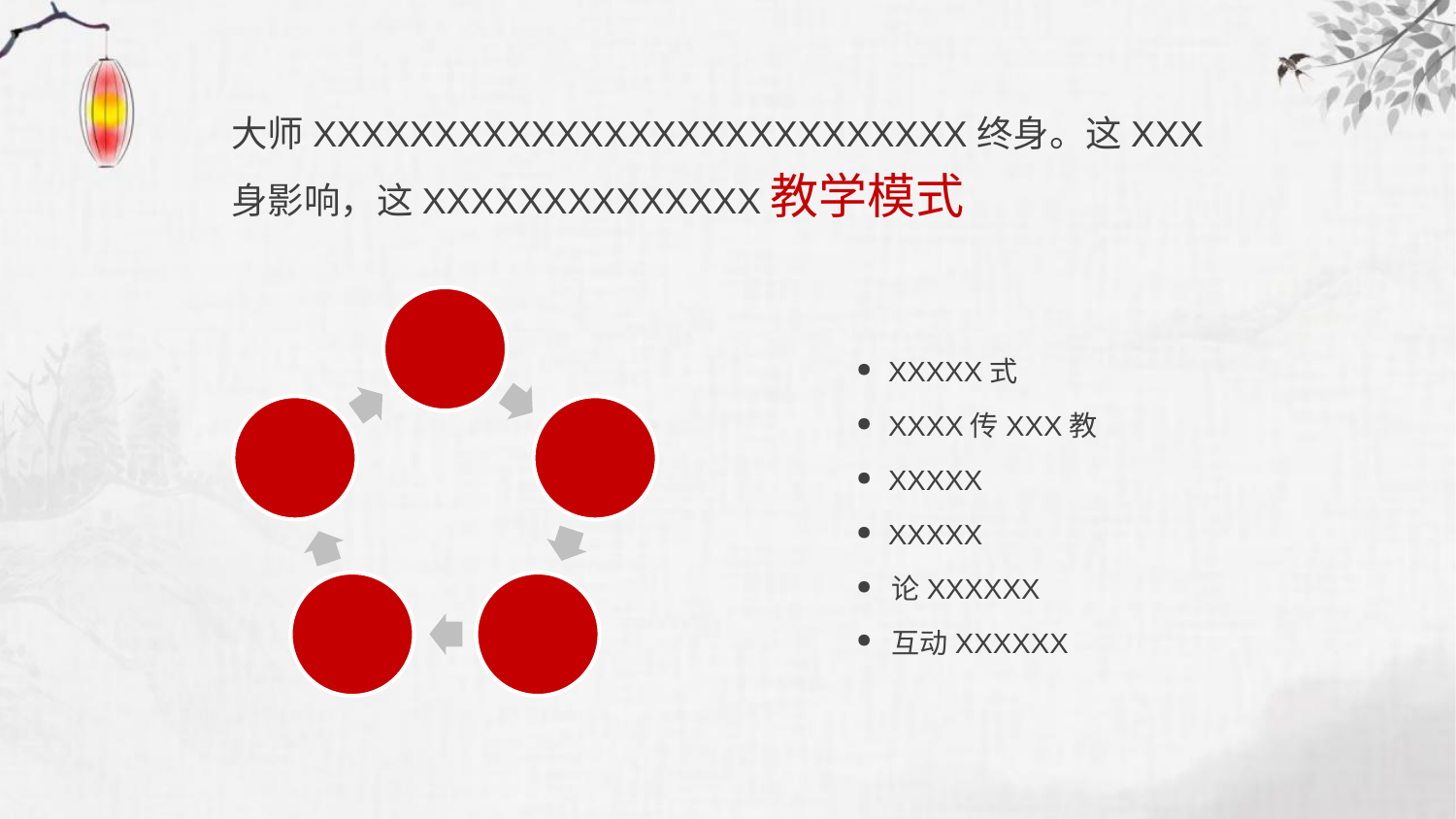

大师XXXXXXXXXXXXXXXXXXXXXXXXXXX终身。这XXX身影响，这XXXXXXXXXXXXXX教学模式

  XXXXX式
  XXXX传XXX教
  XXXXX
  XXXXX
  论XXXXXX
  互动XXXXXX